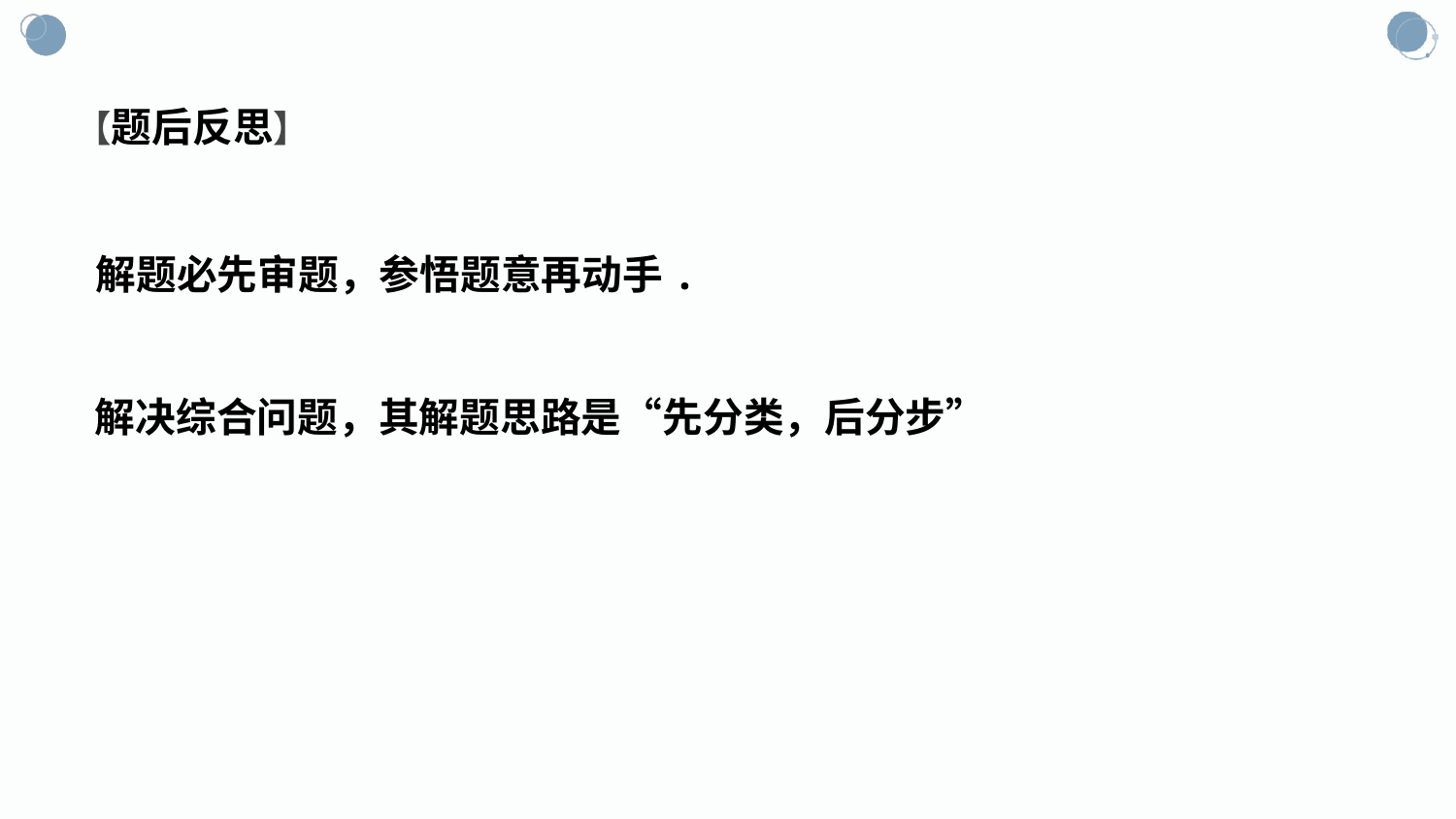

【题后反思】
解题必先审题，参悟题意再动手.
解决综合问题，其解题思路是“先分类，后分步”